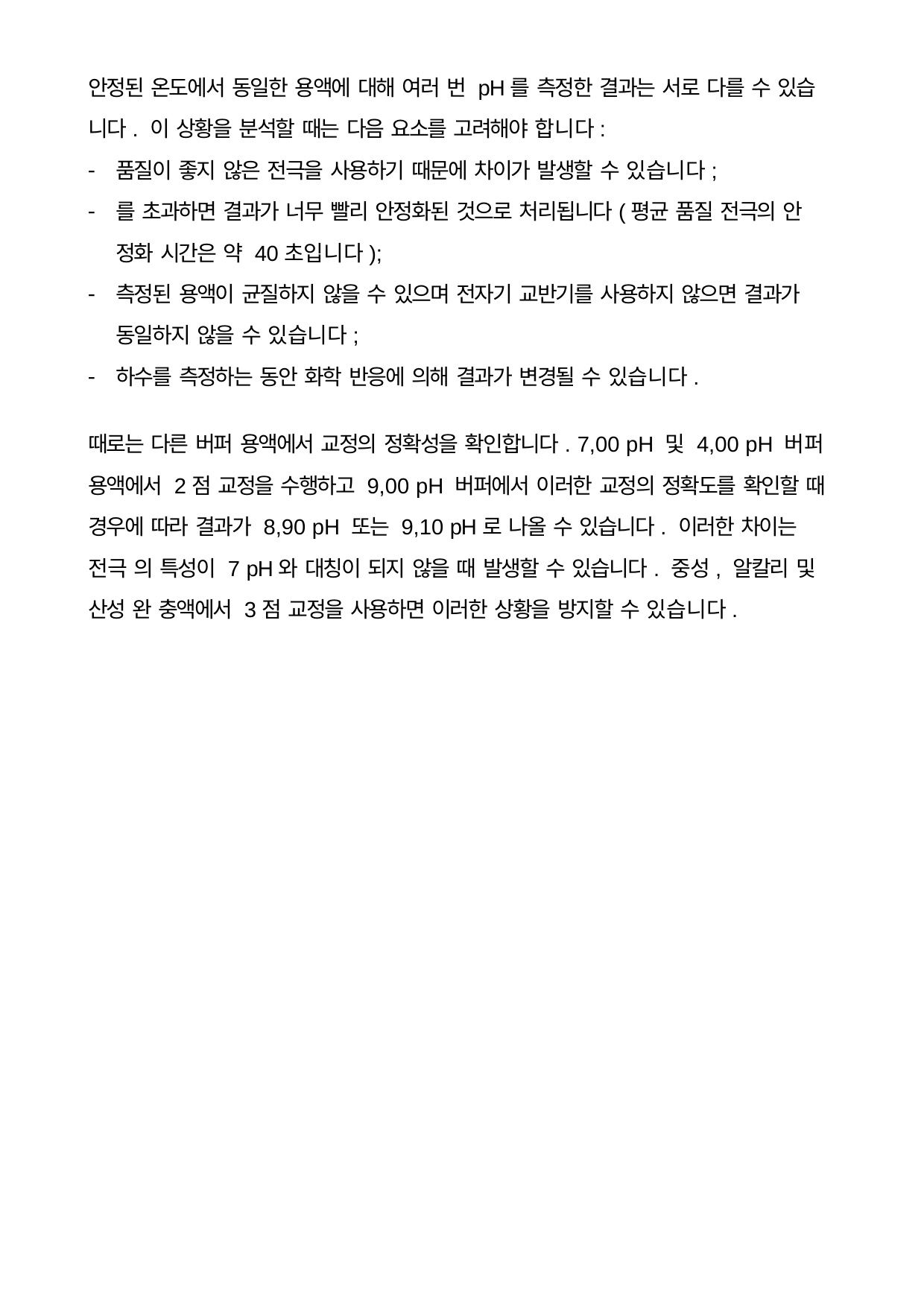

안정된 온도에서 동일한 용액에 대해 여러 번 pH를 측정한 결과는 서로 다를 수 있습 니다. 이 상황을 분석할 때는 다음 요소를 고려해야 합니다:
품질이 좋지 않은 전극을 사용하기 때문에 차이가 발생할 수 있습니다;
를 초과하면 결과가 너무 빨리 안정화된 것으로 처리됩니다(평균 품질 전극의 안 정화 시간은 약 40초입니다);
측정된 용액이 균질하지 않을 수 있으며 전자기 교반기를 사용하지 않으면 결과가 동일하지 않을 수 있습니다;
하수를 측정하는 동안 화학 반응에 의해 결과가 변경될 수 있습니다.

때로는 다른 버퍼 용액에서 교정의 정확성을 확인합니다. 7,00 pH 및 4,00 pH 버퍼 용액에서 2점 교정을 수행하고 9,00 pH 버퍼에서 이러한 교정의 정확도를 확인할 때 경우에 따라 결과가 8,90 pH 또는 9,10 pH로 나올 수 있습니다. 이러한 차이는 전극 의 특성이 7 pH와 대칭이 되지 않을 때 발생할 수 있습니다. 중성, 알칼리 및 산성 완 충액에서 3점 교정을 사용하면 이러한 상황을 방지할 수 있습니다.
21